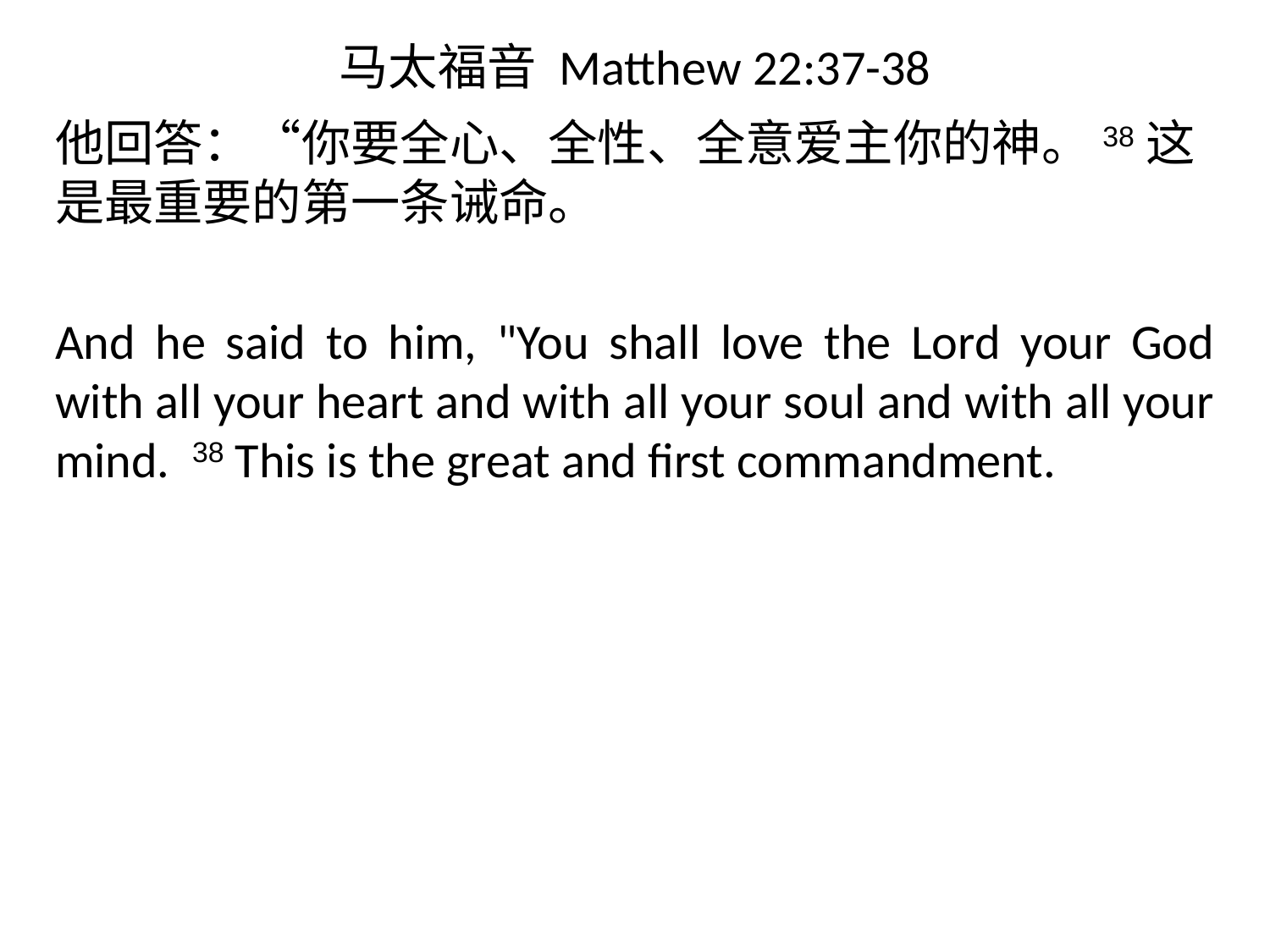

# 马太福音 Matthew 22:37-38
他回答：“你要全心、全性、全意爱主你的神。38这是最重要的第一条诫命。

And he said to him, "You shall love the Lord your God with all your heart and with all your soul and with all your mind.  38 This is the great and first commandment.